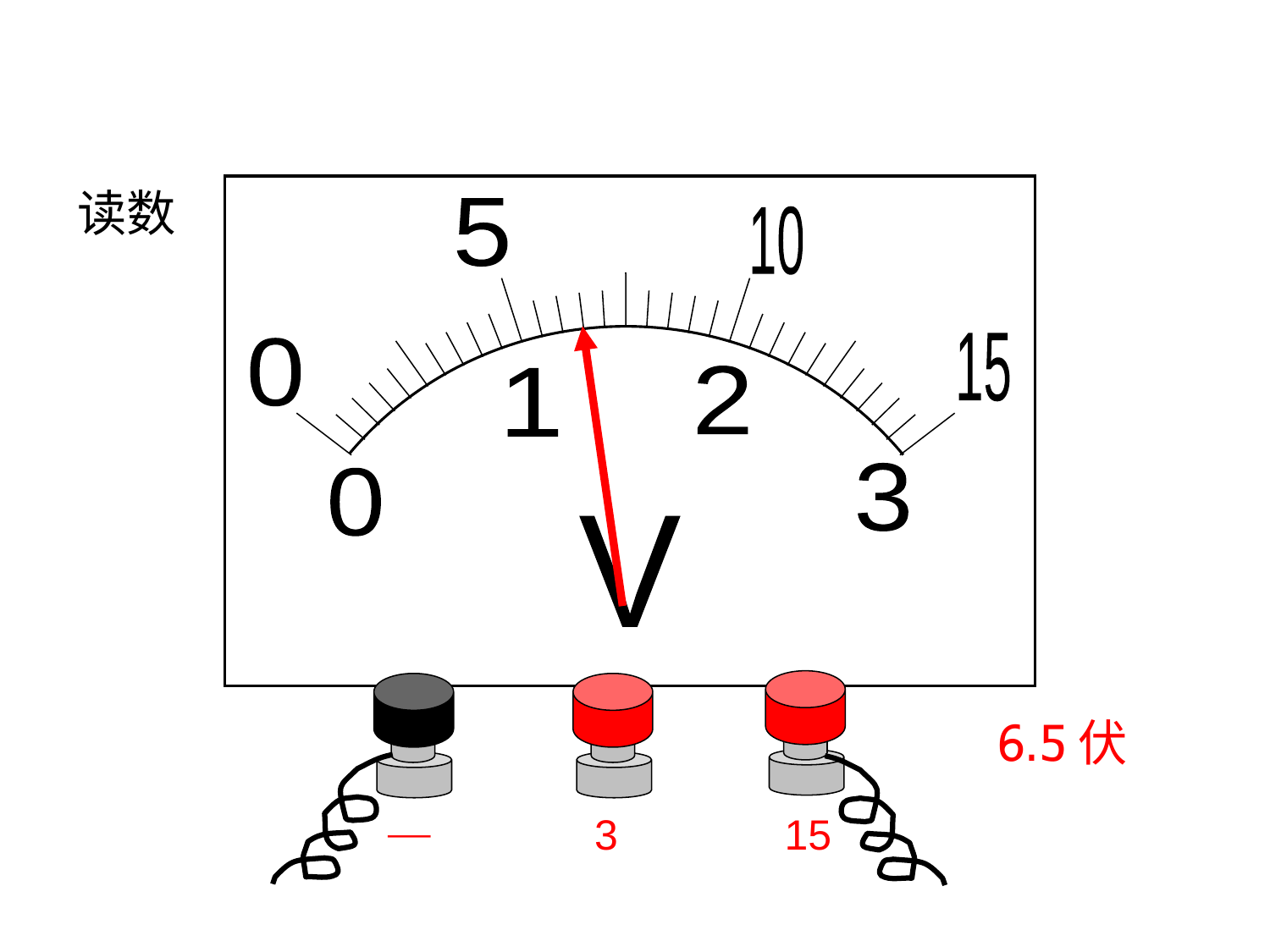

读数

5
10
15
0
2
1
3
0
V

—
3
15
6.5伏